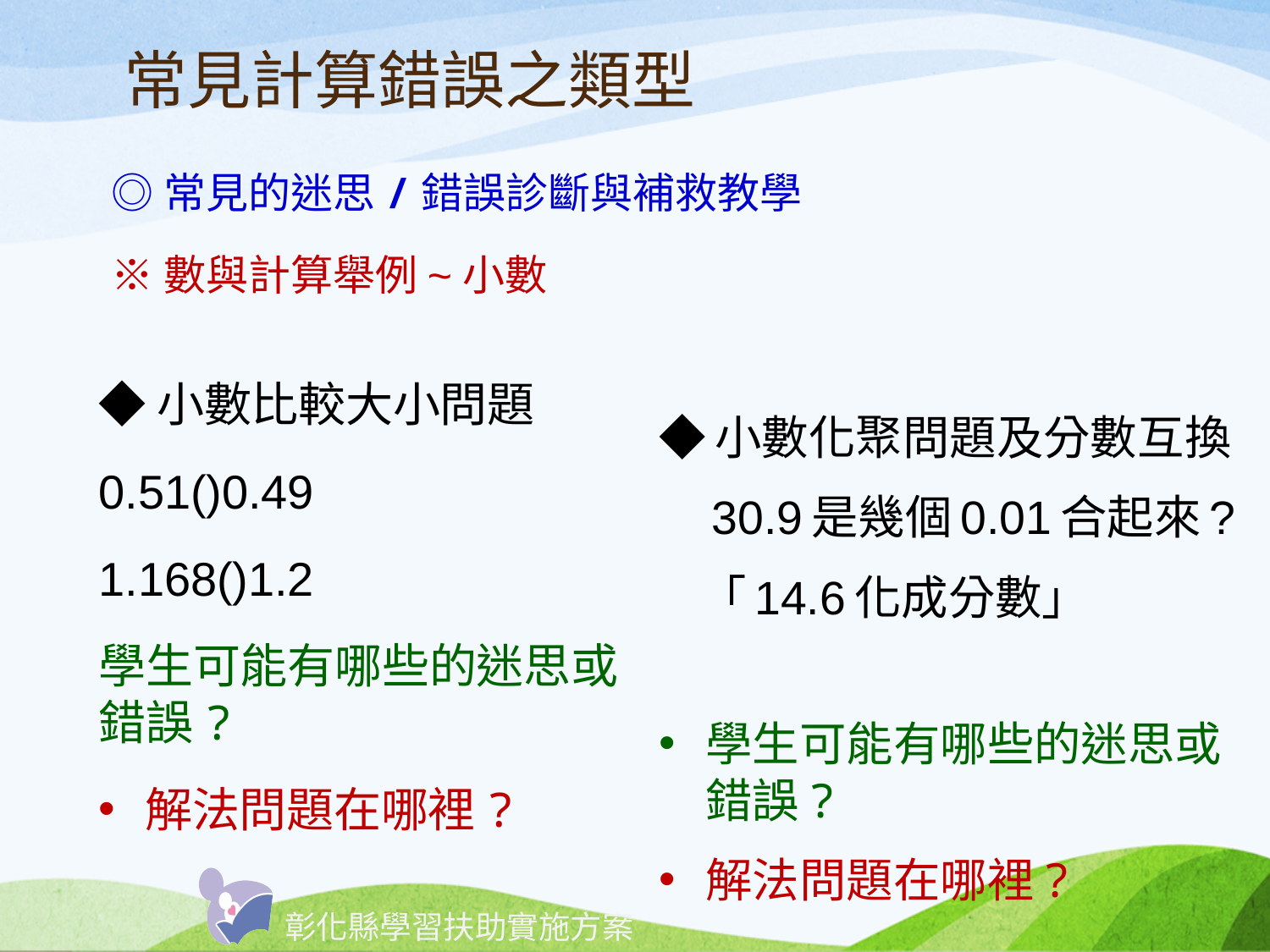

# 常見計算錯誤之類型
◎常見的迷思/錯誤診斷與補救教學
※數與計算舉例~小數

◆小數化聚問題及分數互換
    30.9是幾個0.01合起來?
   「14.6化成分數」

學生可能有哪些的迷思或錯誤?
解法問題在哪裡?

◆小數比較大小問題
0.51()0.49
1.168()1.2
學生可能有哪些的迷思或錯誤?
解法問題在哪裡?